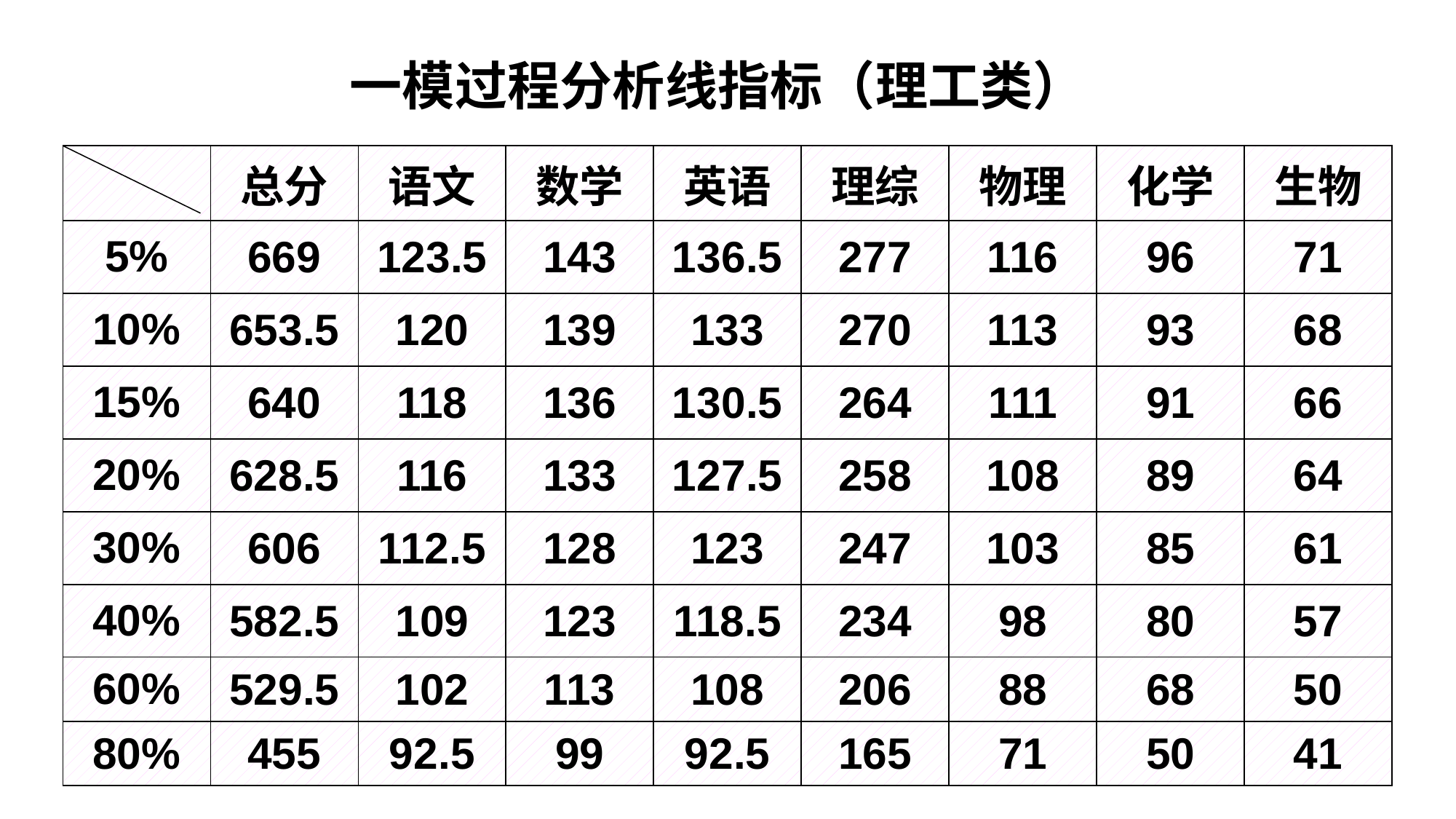

# 一模过程分析线指标（理工类）
|  | 总分 | 语文 | 数学 | 英语 | 理综 | 物理 | 化学 | 生物 |
| --- | --- | --- | --- | --- | --- | --- | --- | --- |
| 5% | 669 | 123.5 | 143 | 136.5 | 277 | 116 | 96 | 71 |
| 10% | 653.5 | 120 | 139 | 133 | 270 | 113 | 93 | 68 |
| 15% | 640 | 118 | 136 | 130.5 | 264 | 111 | 91 | 66 |
| 20% | 628.5 | 116 | 133 | 127.5 | 258 | 108 | 89 | 64 |
| 30% | 606 | 112.5 | 128 | 123 | 247 | 103 | 85 | 61 |
| 40% | 582.5 | 109 | 123 | 118.5 | 234 | 98 | 80 | 57 |
| 60% | 529.5 | 102 | 113 | 108 | 206 | 88 | 68 | 50 |
| 80% | 455 | 92.5 | 99 | 92.5 | 165 | 71 | 50 | 41 |